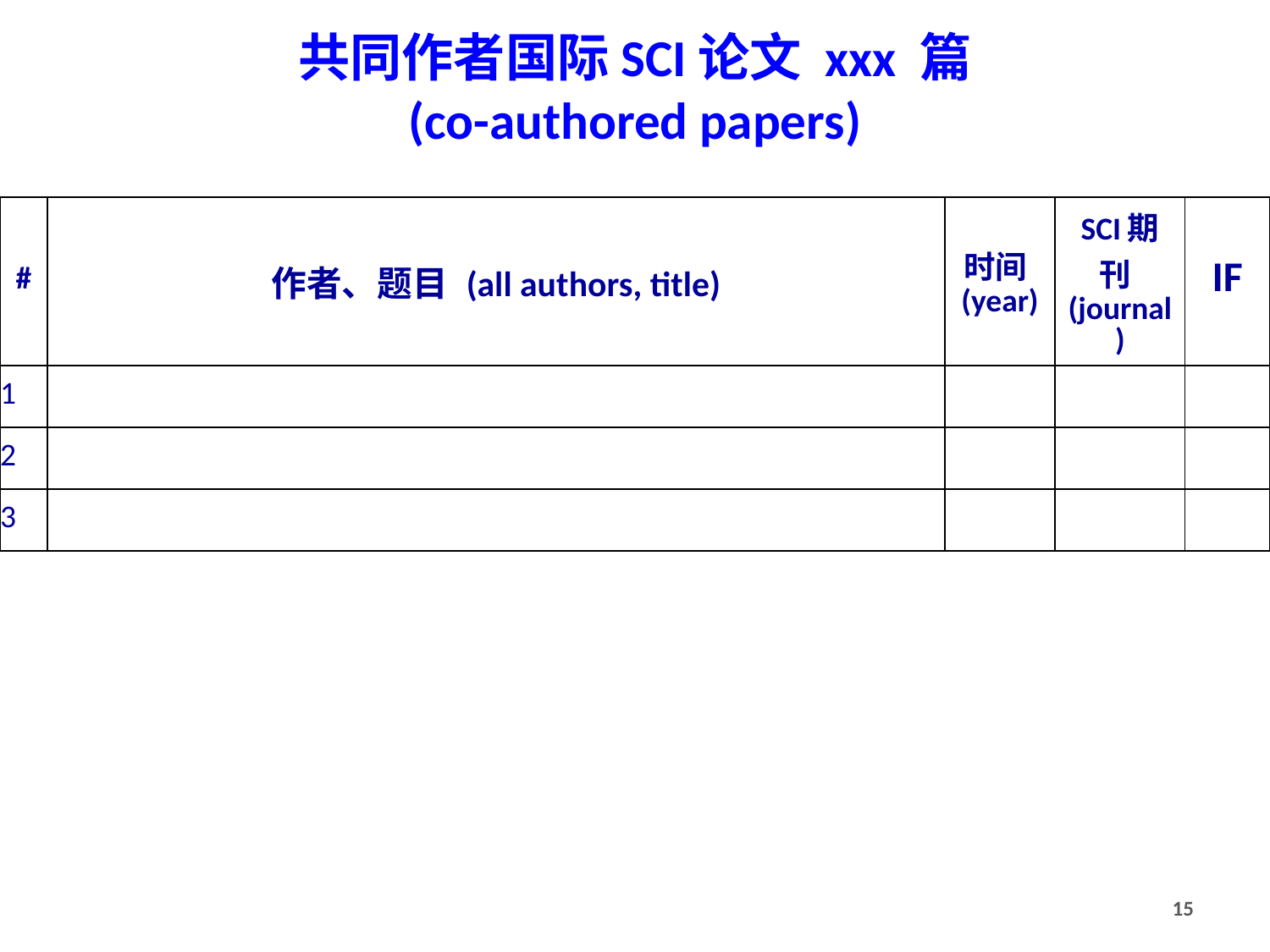

# 共同作者国际SCI论文 xxx 篇 (co-authored papers)
| # | 作者、题目 (all authors, title) | 时间(year) | SCI期刊(journal) | IF |
| --- | --- | --- | --- | --- |
| 1 |  |  |  |  |
| 2 |  |  |  |  |
| 3 |  |  |  |  |
15